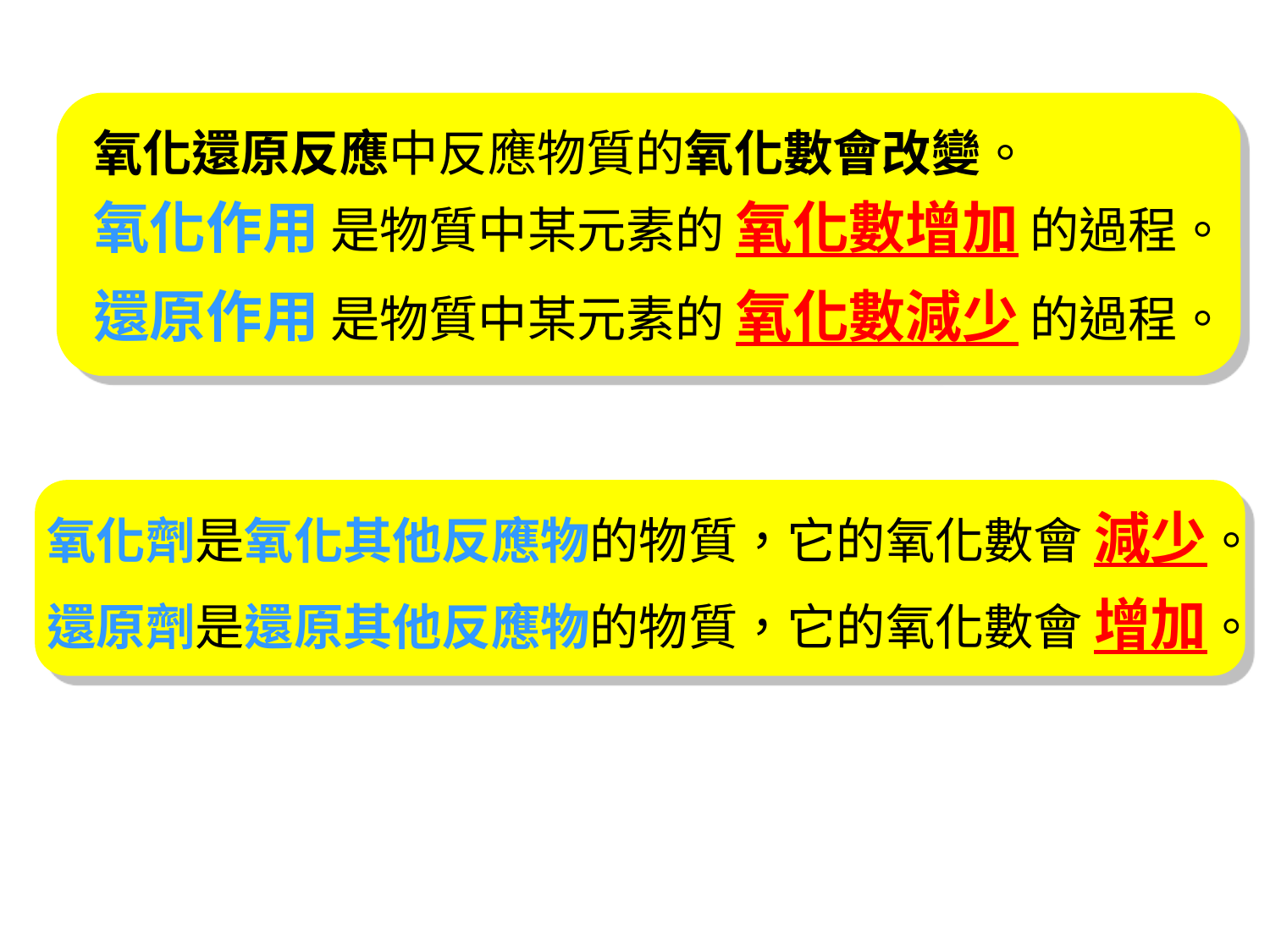

氧化還原反應中反應物質的氧化數會改變。
氧化作用 是物質中某元素的 氧化數增加 的過程。
還原作用 是物質中某元素的 氧化數減少 的過程。

氧化劑是氧化其他反應物的物質，它的氧化數會 減少。

還原劑是還原其他反應物的物質，它的氧化數會 增加。